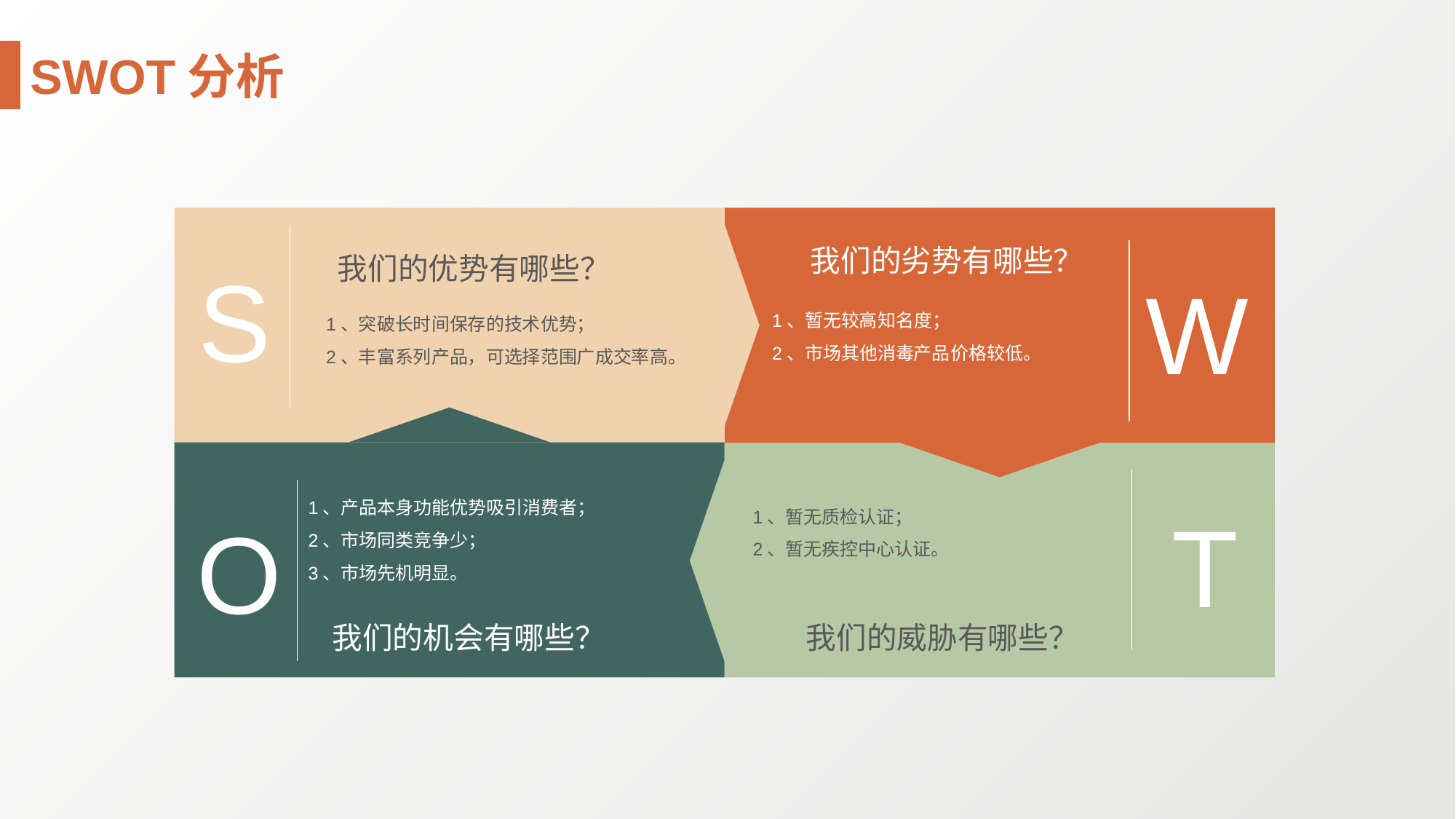

SWOT分析

我们的劣势有哪些？
我们的优势有哪些？
S
W
1、暂无较高知名度；
2、市场其他消毒产品价格较低。
     1、突破长时间保存的技术优势；
     2、丰富系列产品，可选择范围广成交率高。

1、产品本身功能优势吸引消费者；
2、市场同类竞争少；
3、市场先机明显。
1、暂无质检认证；
2、暂无疾控中心认证。
T
O

我们的机会有哪些？
我们的威胁有哪些？